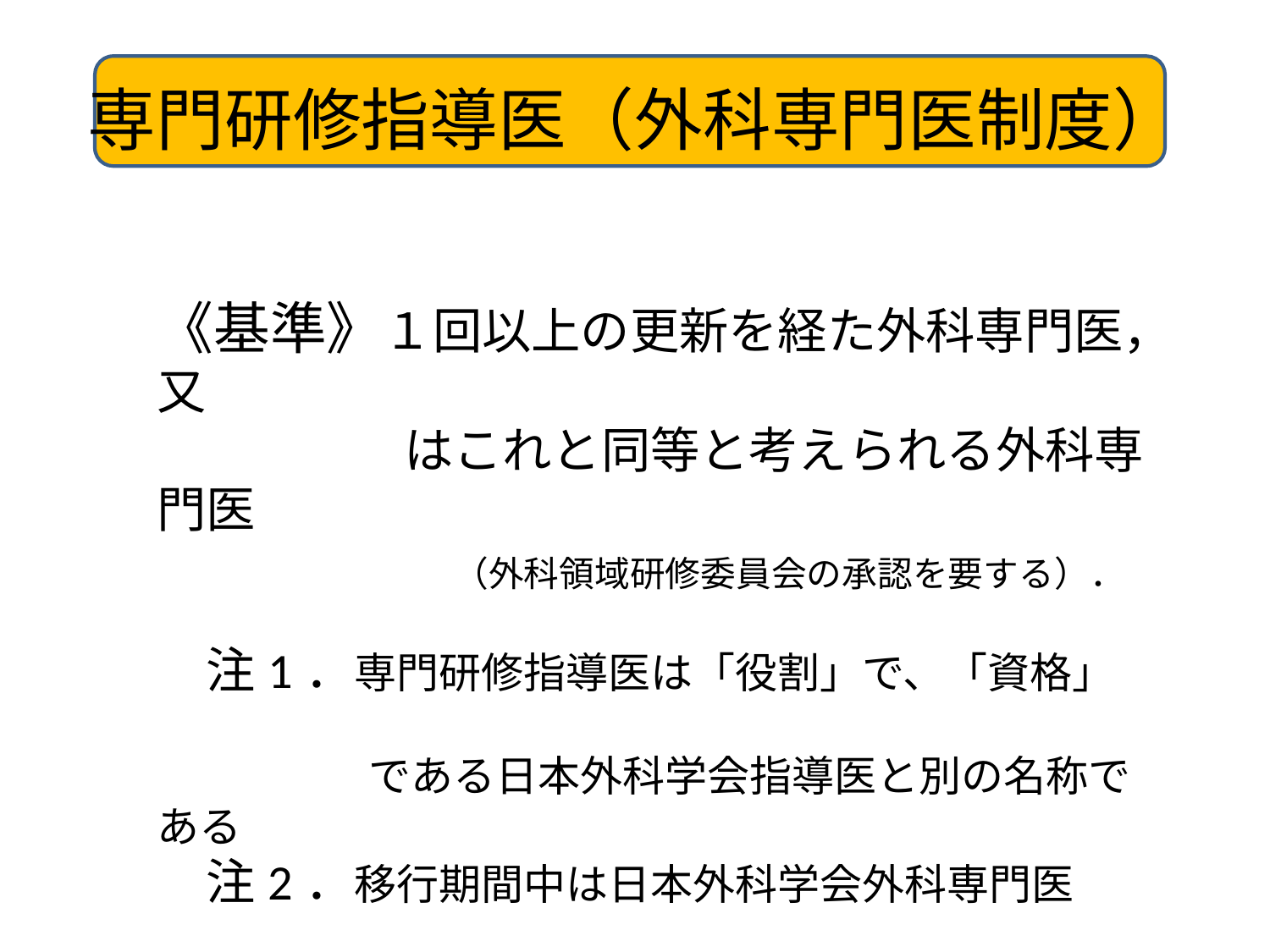

# 専門研修指導医（外科専門医制度）

《基準》１回以上の更新を経た外科専門医，又
　　　　　はこれと同等と考えられる外科専門医
　　　　　　（外科領域研修委員会の承認を要する）．

　注1．専門研修指導医は「役割」で、「資格」
　　　　　である日本外科学会指導医と別の名称である
　注2．移行期間中は日本外科学会外科専門医